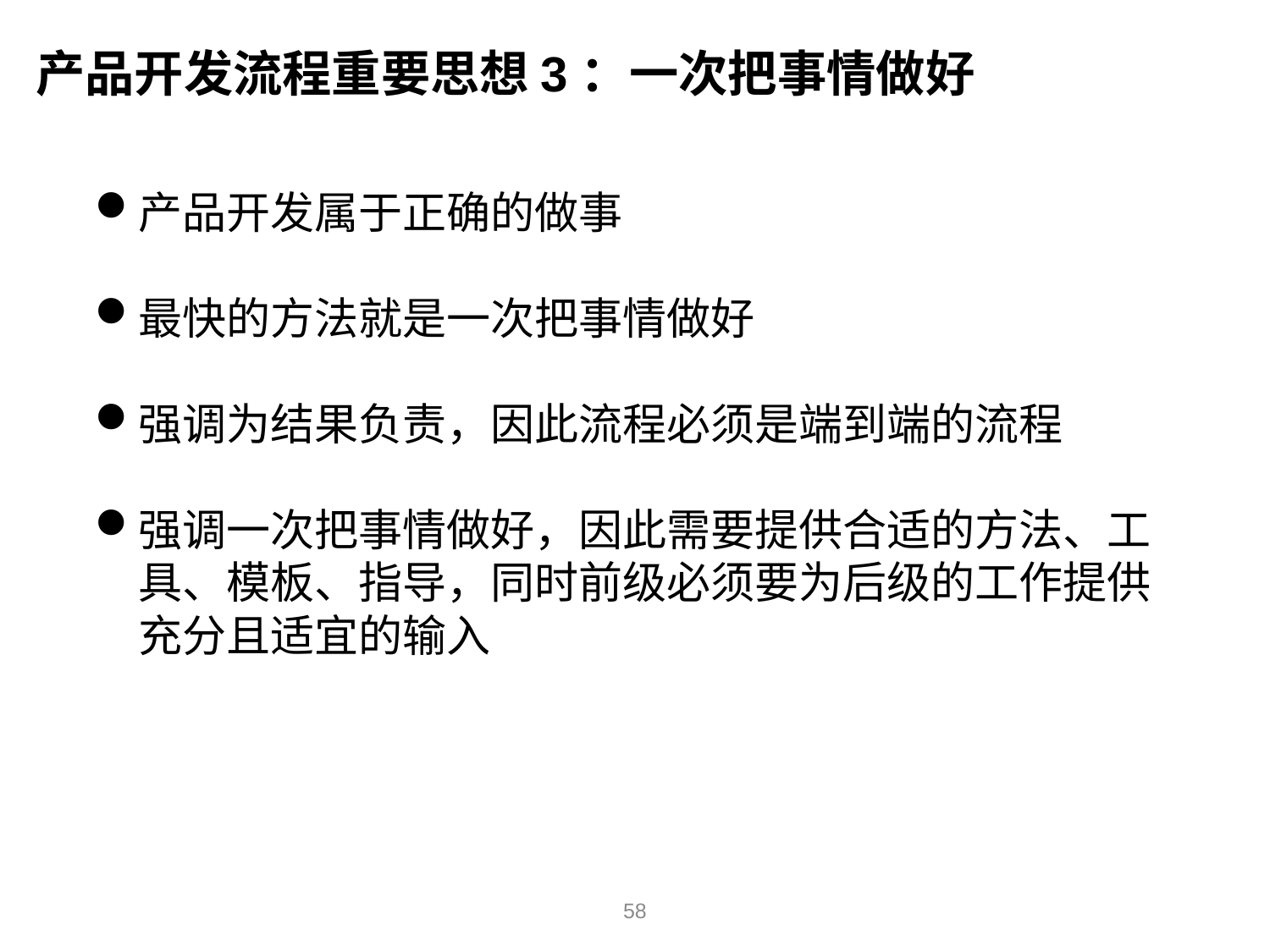

产品开发流程重要思想3：一次把事情做好
产品开发属于正确的做事

最快的方法就是一次把事情做好

强调为结果负责，因此流程必须是端到端的流程

强调一次把事情做好，因此需要提供合适的方法、工具、模板、指导，同时前级必须要为后级的工作提供充分且适宜的输入
58